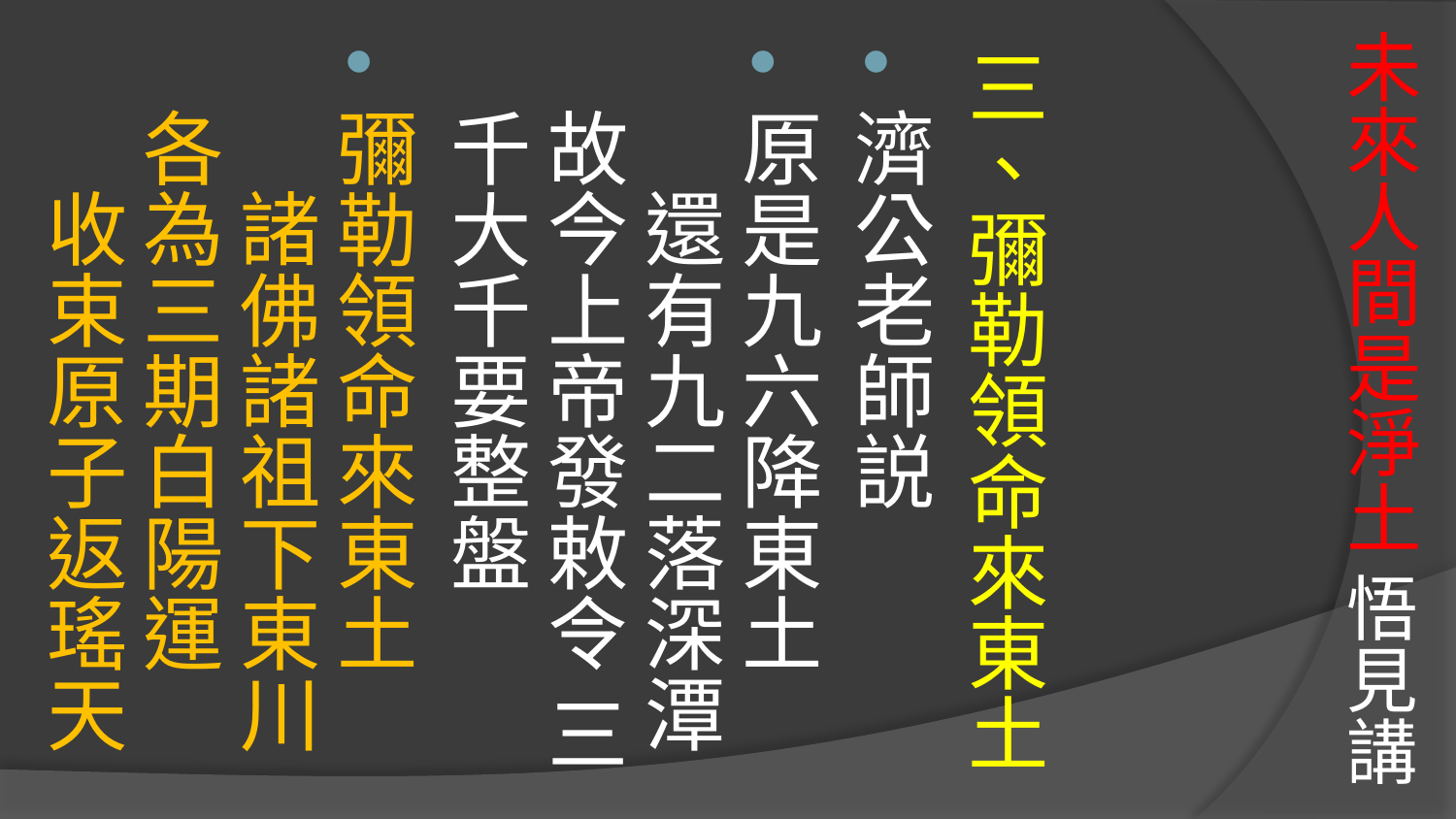

# 未來人間是淨土 悟見講
三、彌勒領命來東土
濟公老師説
原是九六降東土　　還有九二落深潭
故今上帝發敕令 三千大千要整盤
彌勒領命來東土　　諸佛諸祖下東川
各為三期白陽運　　收束原子返瑤天